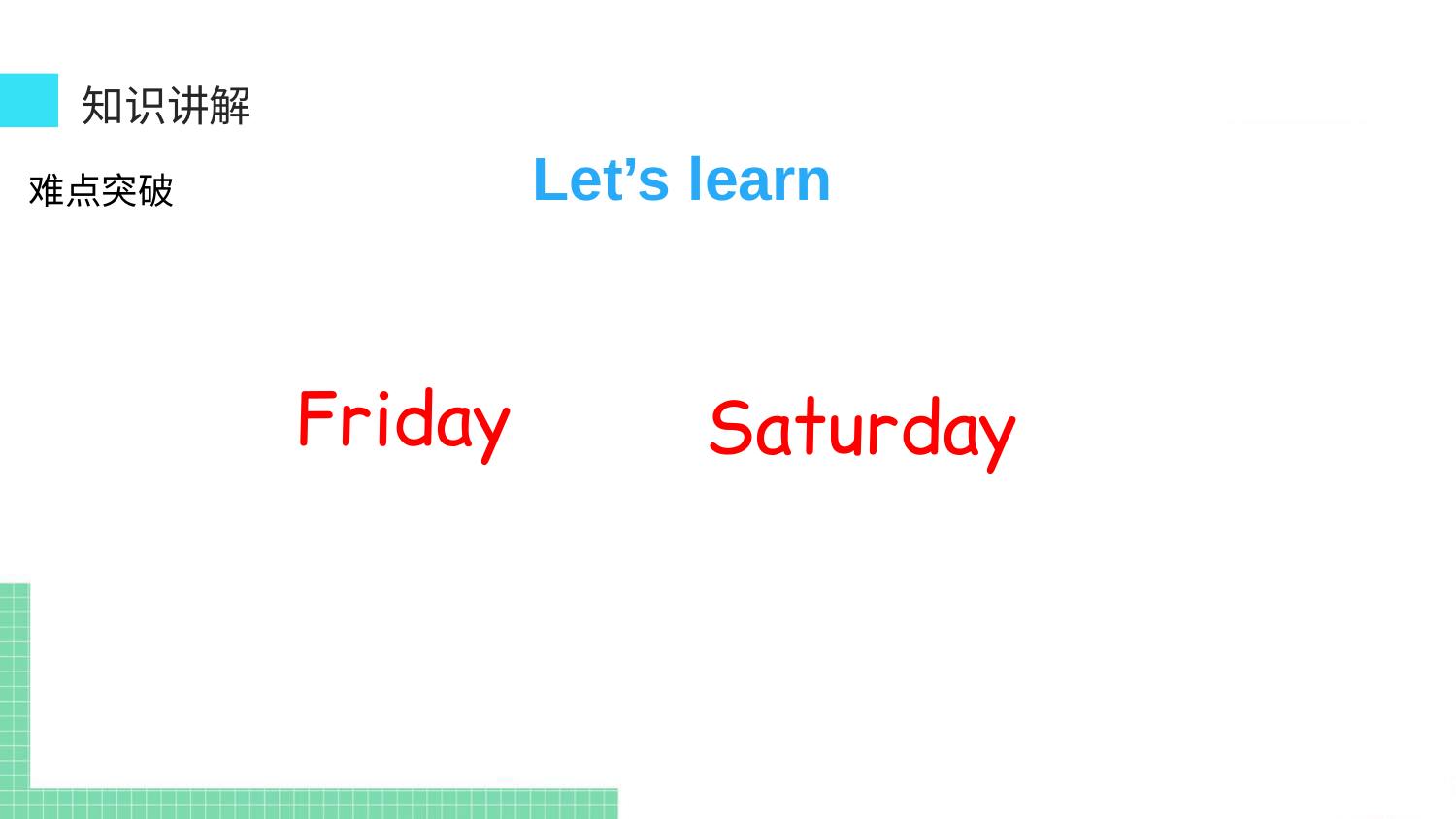

活动与探究（温馨提示：规范操作、注意安全）

知识讲解

Let’s learn
难点突破
Friday
Saturday